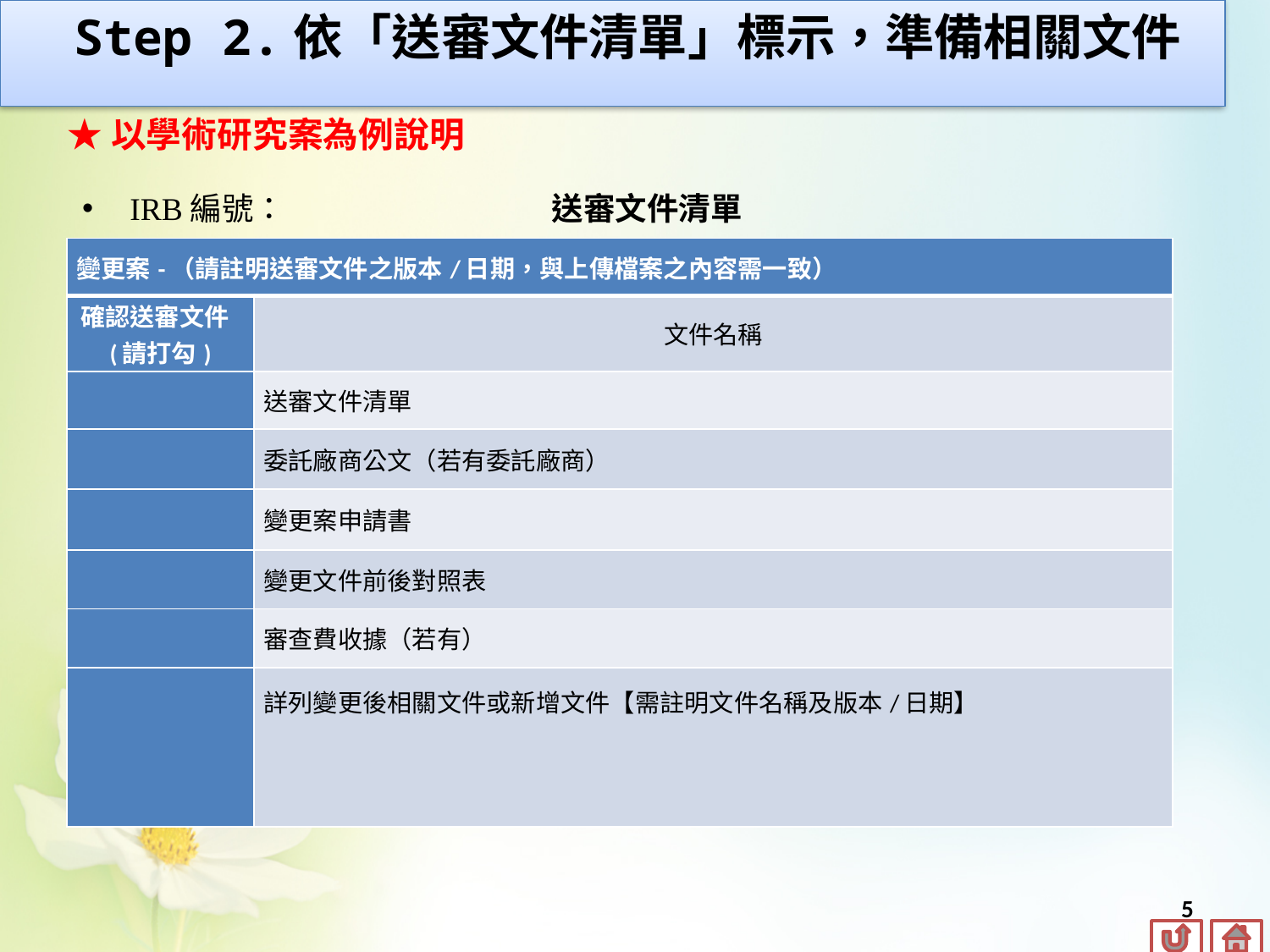

# Step 2.依「送審文件清單」標示，準備相關文件
★以學術研究案為例說明
IRB編號：                                     送審文件清單

| 變更案-（請註明送審文件之版本/日期，與上傳檔案之內容需一致） |  |
| --- | --- |
| 確認送審文件 (請打勾) | 文件名稱 |
|  | 送審文件清單 |
|  | 委託廠商公文（若有委託廠商） |
|  | 變更案申請書 |
|  | 變更文件前後對照表 |
|  | 審查費收據（若有） |
|  | 詳列變更後相關文件或新增文件【需註明文件名稱及版本/日期】 |
5